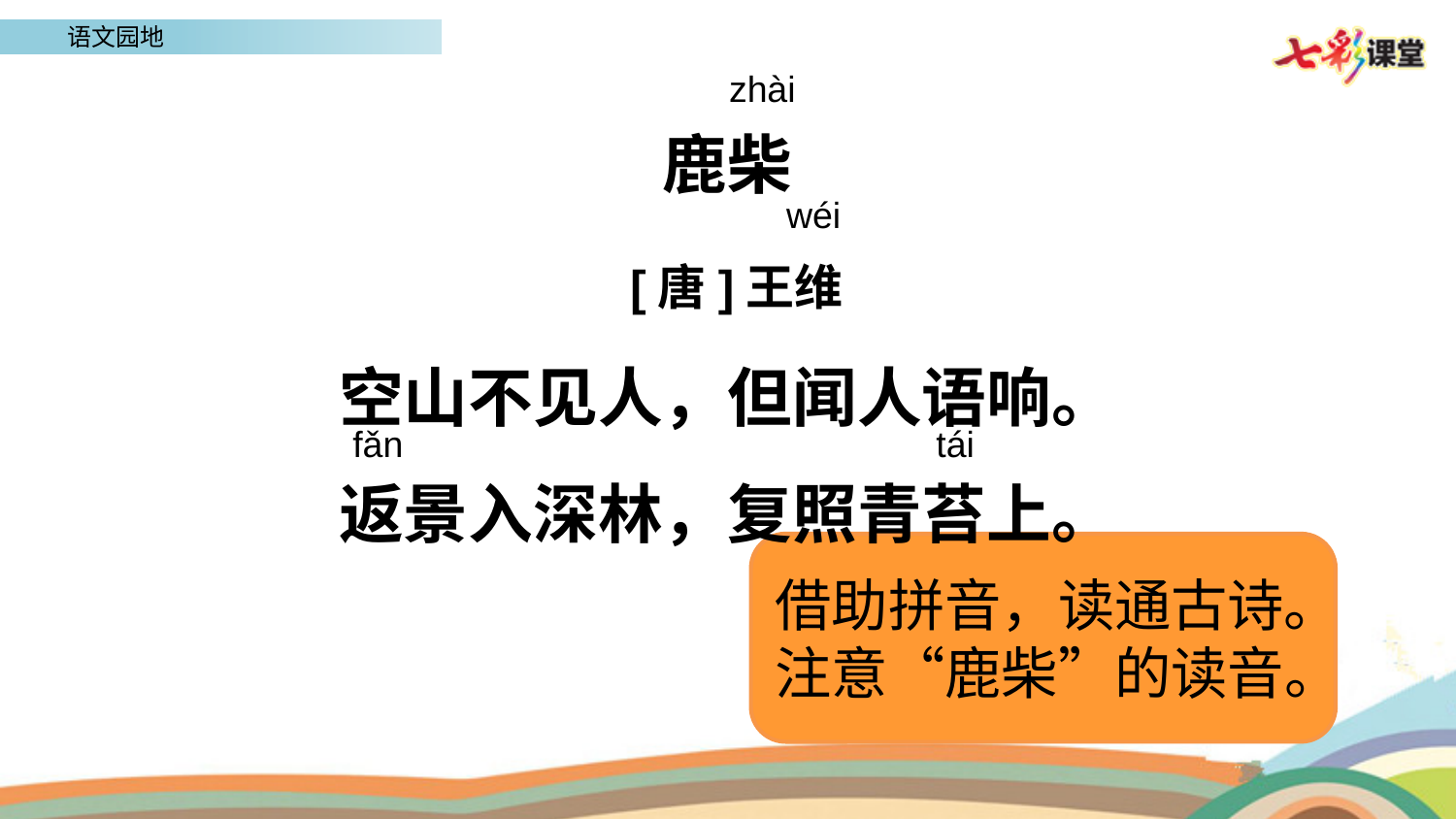

zhài
鹿柴
 [唐]王维
空山不见人，但闻人语响。
返景入深林，复照青苔上。
wéi
fǎn
tái
借助拼音，读通古诗。
注意“鹿柴”的读音。